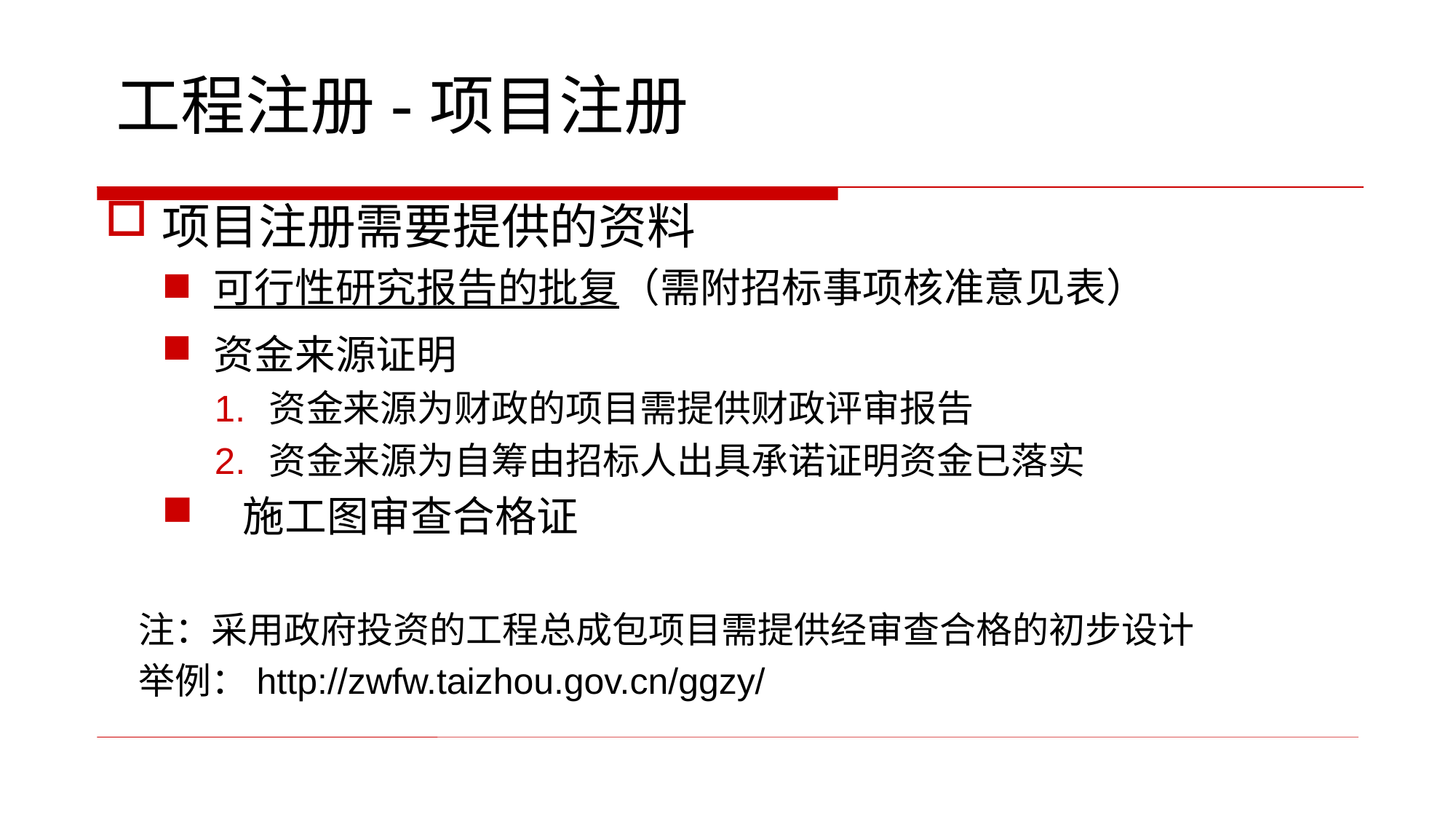

工程注册-项目注册

项目注册需要提供的资料
可行性研究报告的批复（需附招标事项核准意见表）
资金来源证明
资金来源为财政的项目需提供财政评审报告
资金来源为自筹由招标人出具承诺证明资金已落实
  施工图审查合格证

   注：采用政府投资的工程总成包项目需提供经审查合格的初步设计
   举例：http://zwfw.taizhou.gov.cn/ggzy/